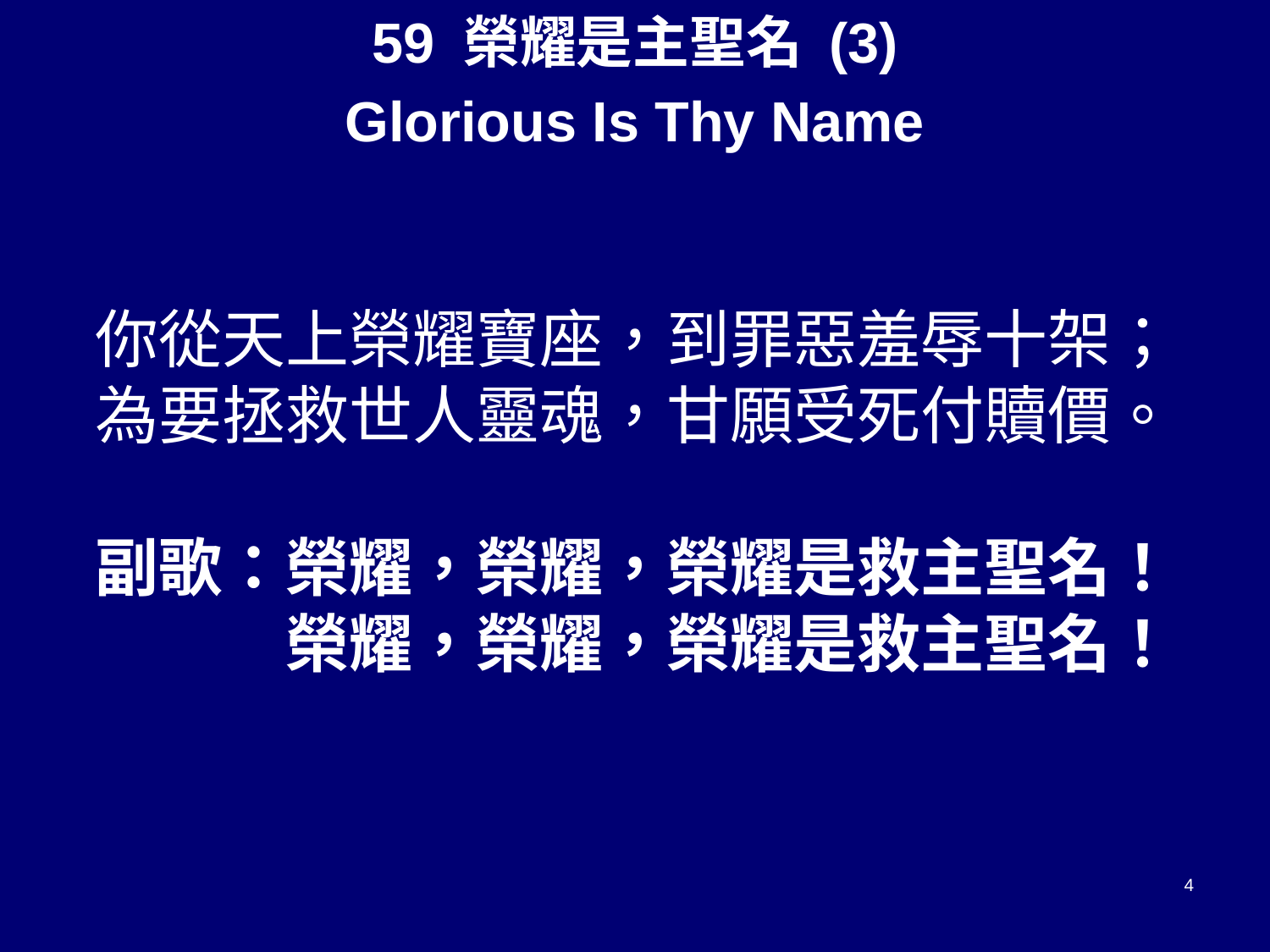

59 榮耀是主聖名 (3)
Glorious Is Thy Name

你從天上榮耀寶座，到罪惡羞辱十架；
為要拯救世人靈魂，甘願受死付贖價。

副歌：榮耀，榮耀，榮耀是救主聖名！
　　　榮耀，榮耀，榮耀是救主聖名！
4